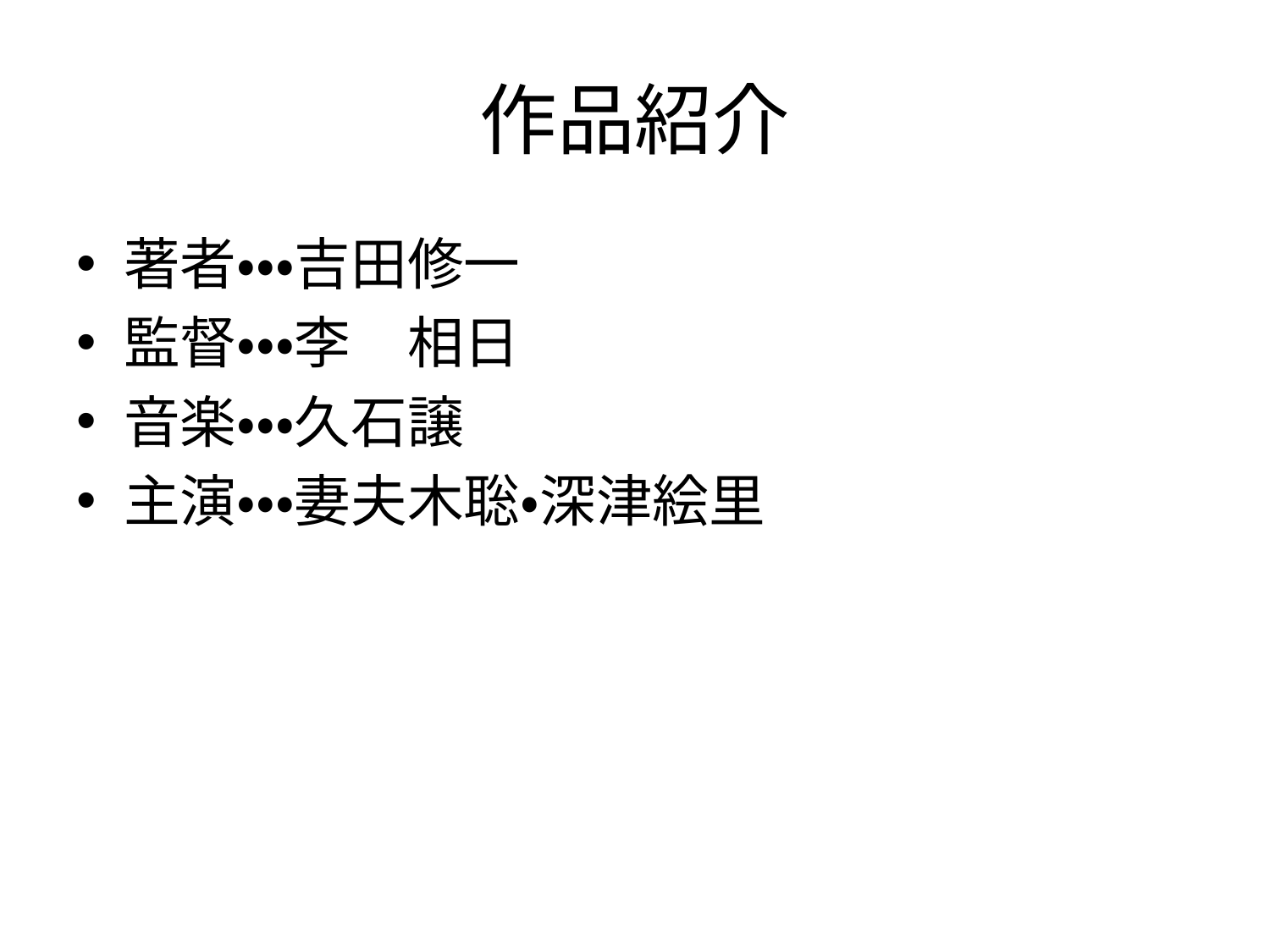

# 作品紹介
著者・・・吉田修一
監督・・・李　相日
音楽・・・久石譲
主演・・・妻夫木聡・深津絵里